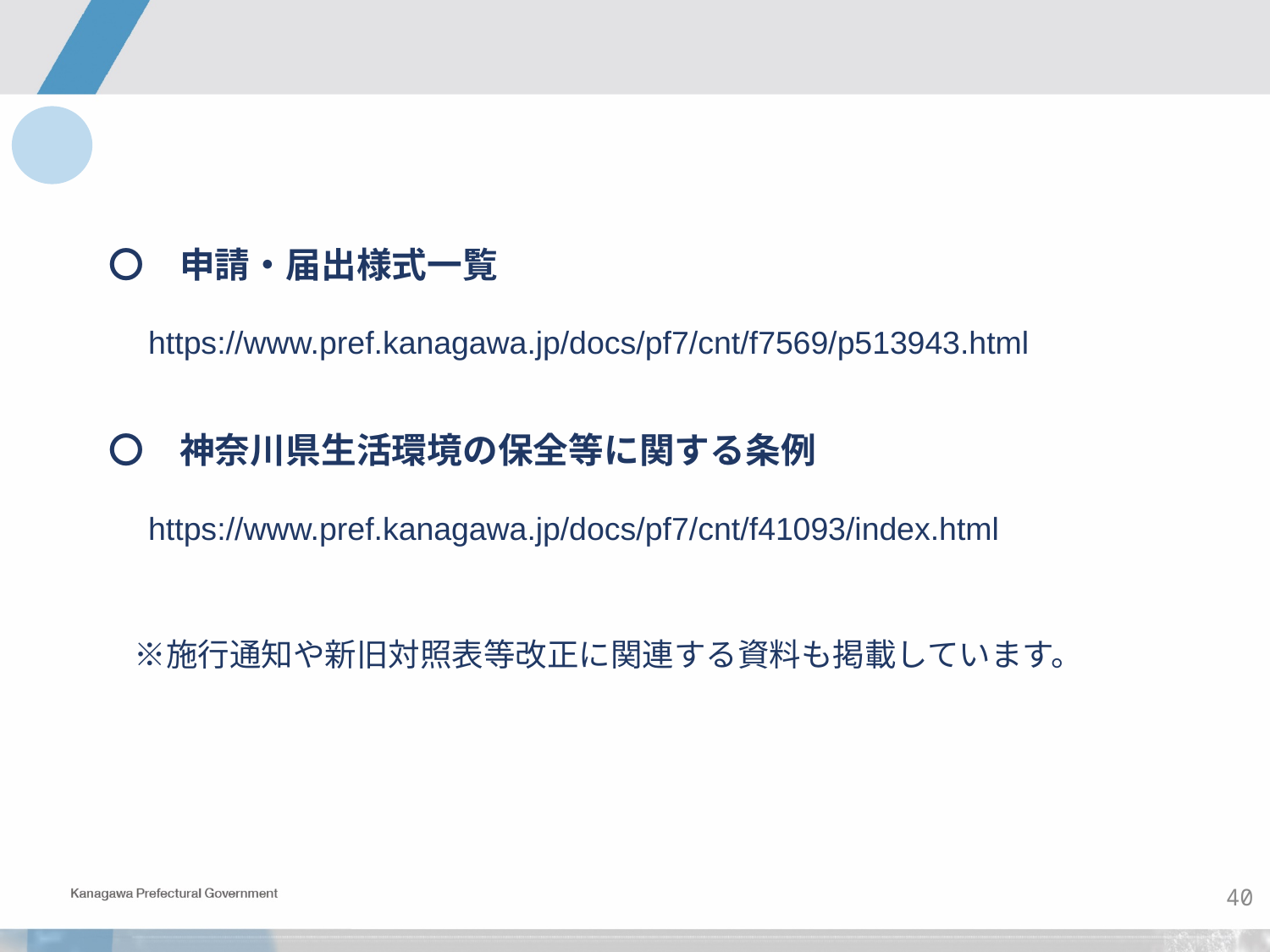

〇　申請・届出様式一覧

　https://www.pref.kanagawa.jp/docs/pf7/cnt/f7569/p513943.html
〇　神奈川県生活環境の保全等に関する条例

　https://www.pref.kanagawa.jp/docs/pf7/cnt/f41093/index.html
　※施行通知や新旧対照表等改正に関連する資料も掲載しています。
40